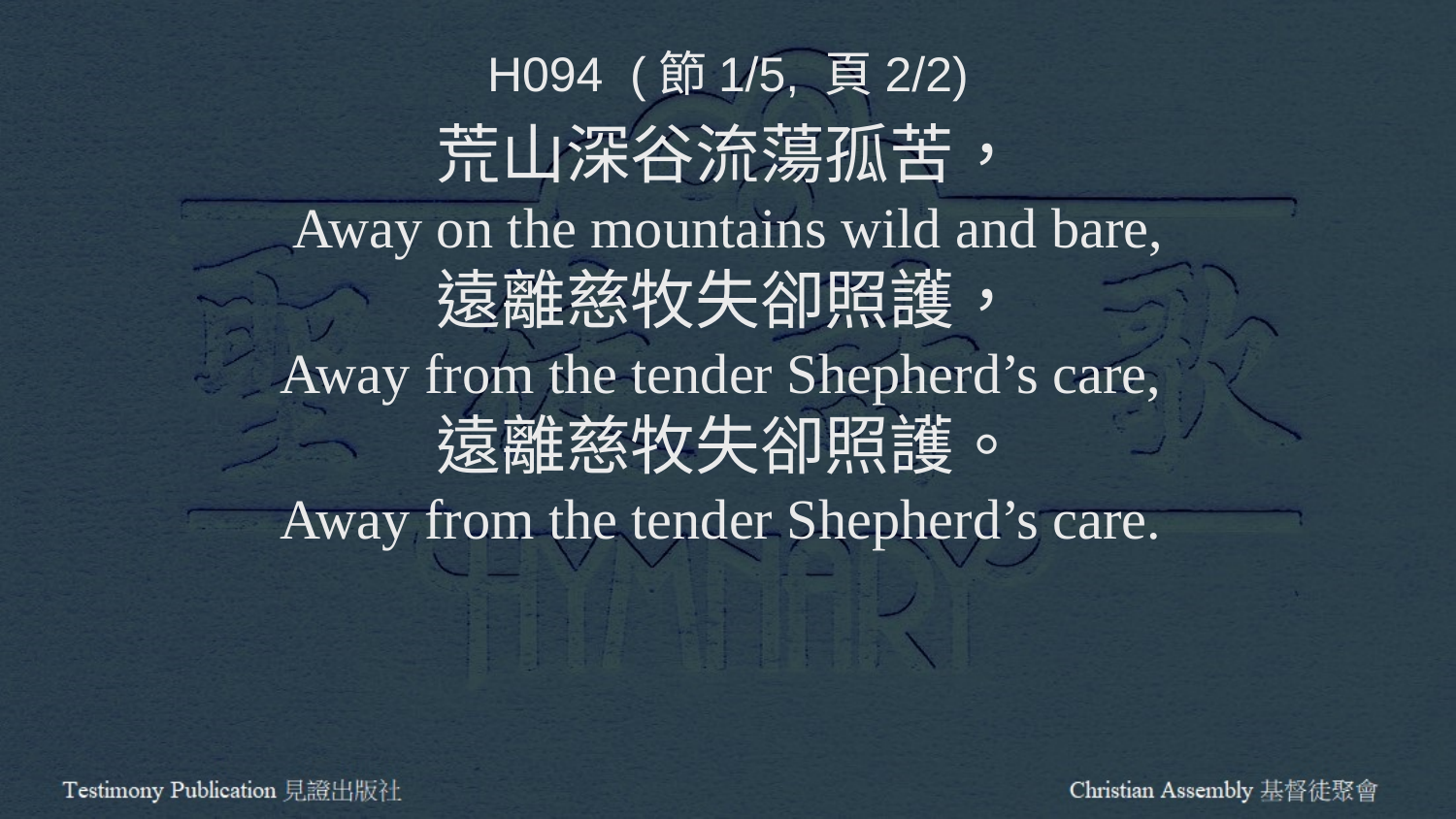

H094  (節1/5, 頁2/2)
荒山深谷流蕩孤苦，
Away on the mountains wild and bare,
遠離慈牧失卻照護，
Away from the tender Shepherd’s care,
遠離慈牧失卻照護。
Away from the tender Shepherd’s care.